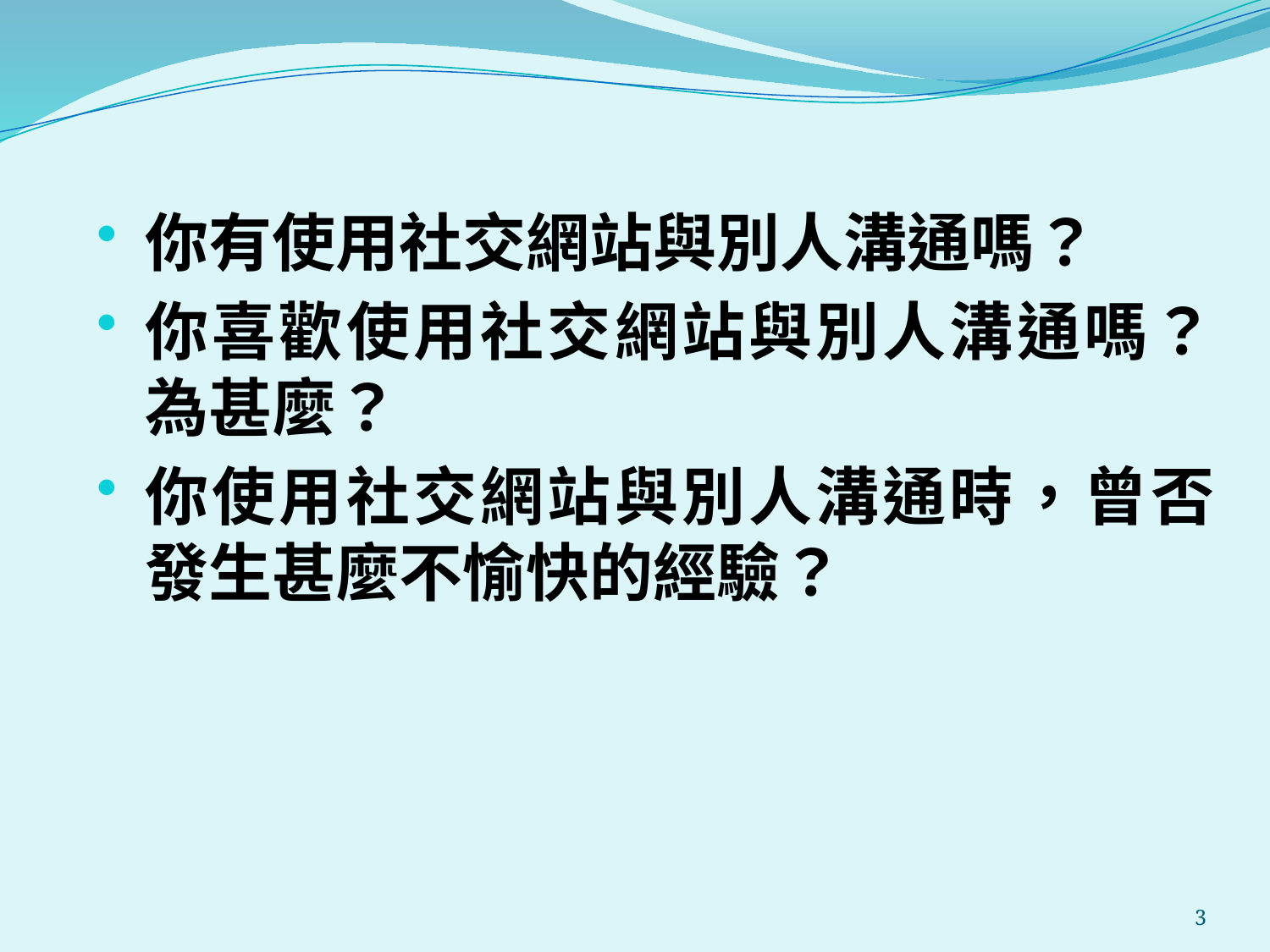

你有使用社交網站與別人溝通嗎？
你喜歡使用社交網站與別人溝通嗎？為甚麼？
你使用社交網站與別人溝通時，曾否發生甚麼不愉快的經驗？
3